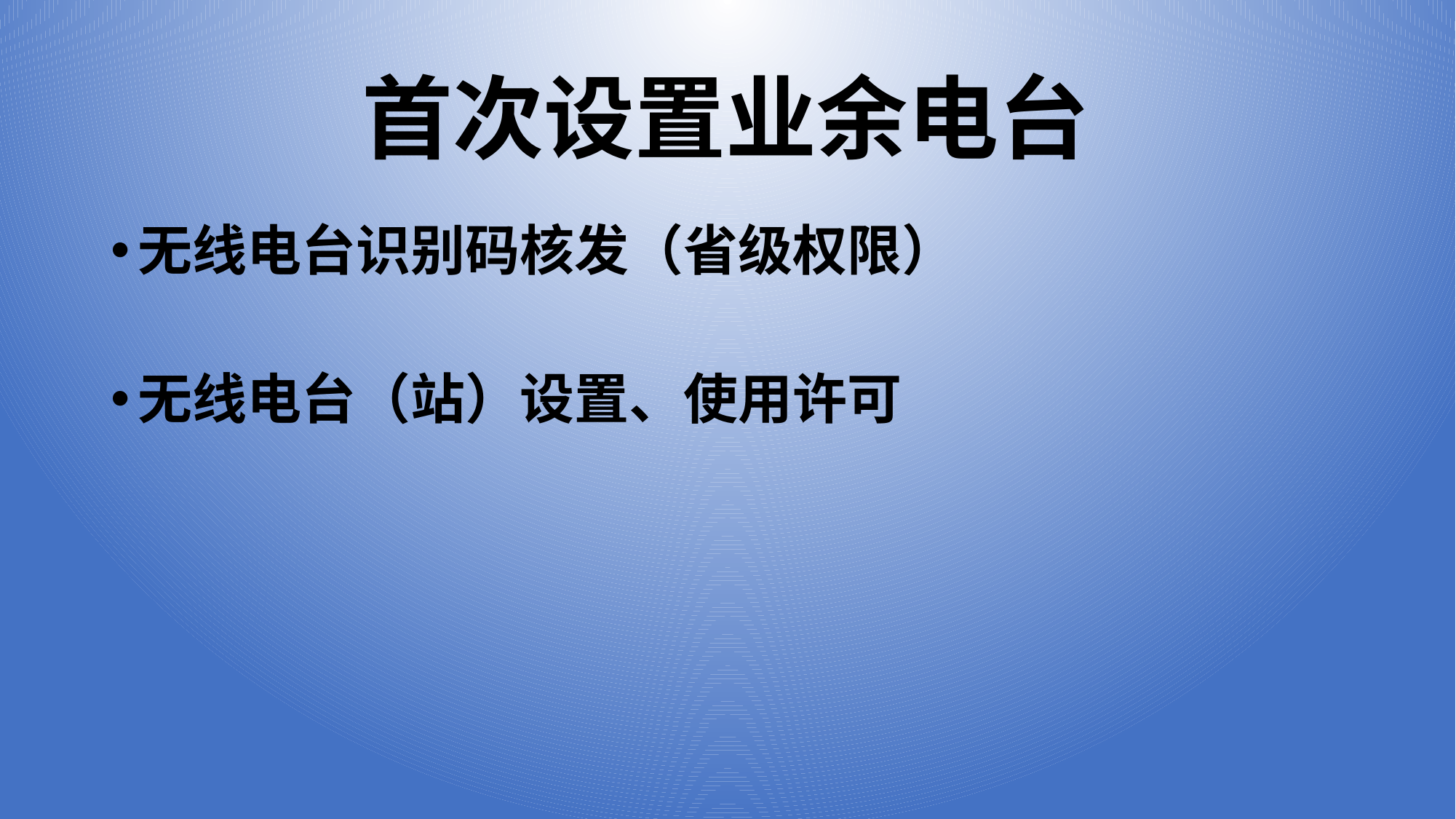

# 首次设置业余电台
无线电台识别码核发（省级权限）

无线电台（站）设置、使用许可